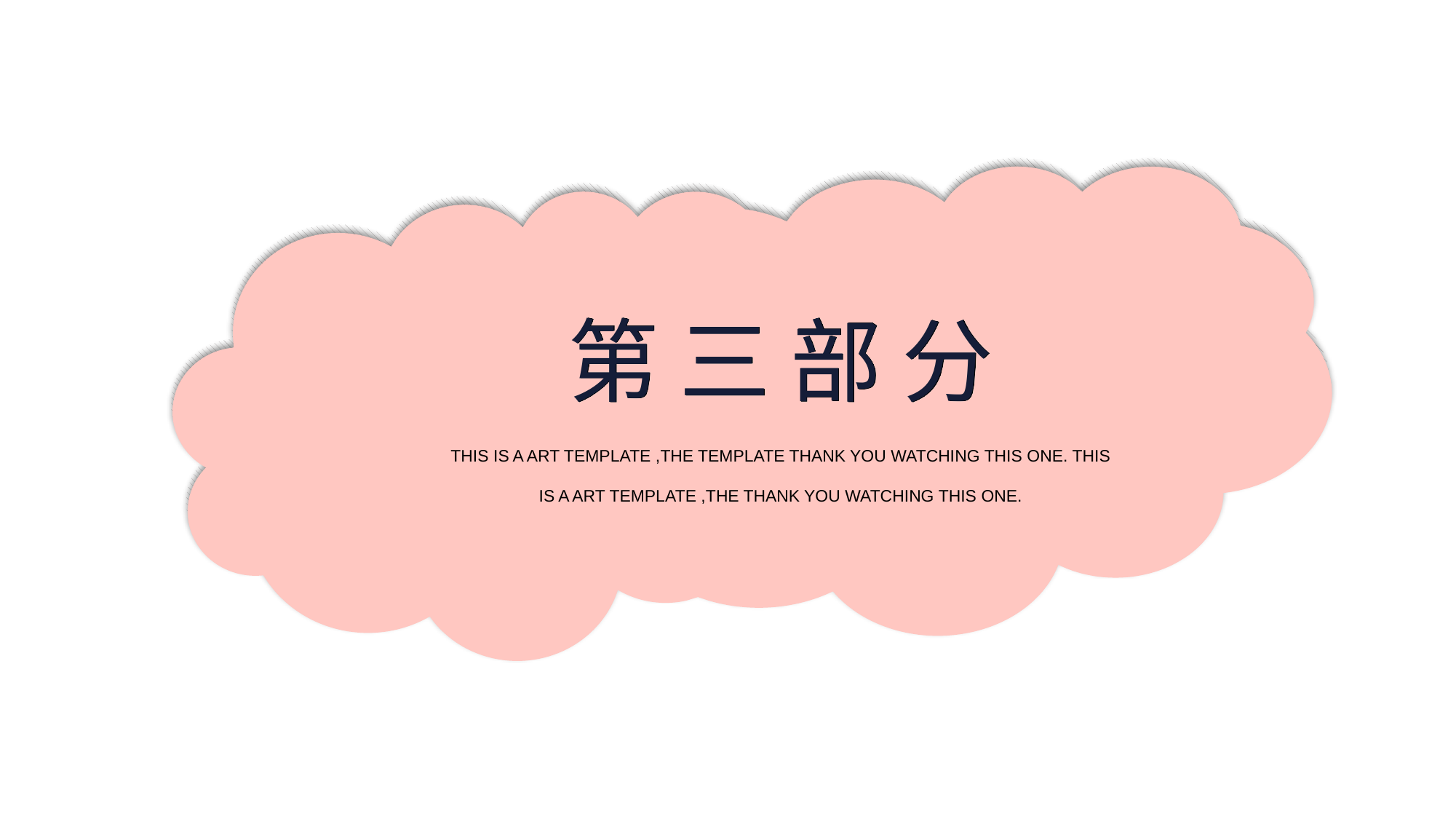

第 三 部 分
THIS IS A ART TEMPLATE ,THE TEMPLATE THANK YOU WATCHING THIS ONE. THIS IS A ART TEMPLATE ,THE THANK YOU WATCHING THIS ONE.